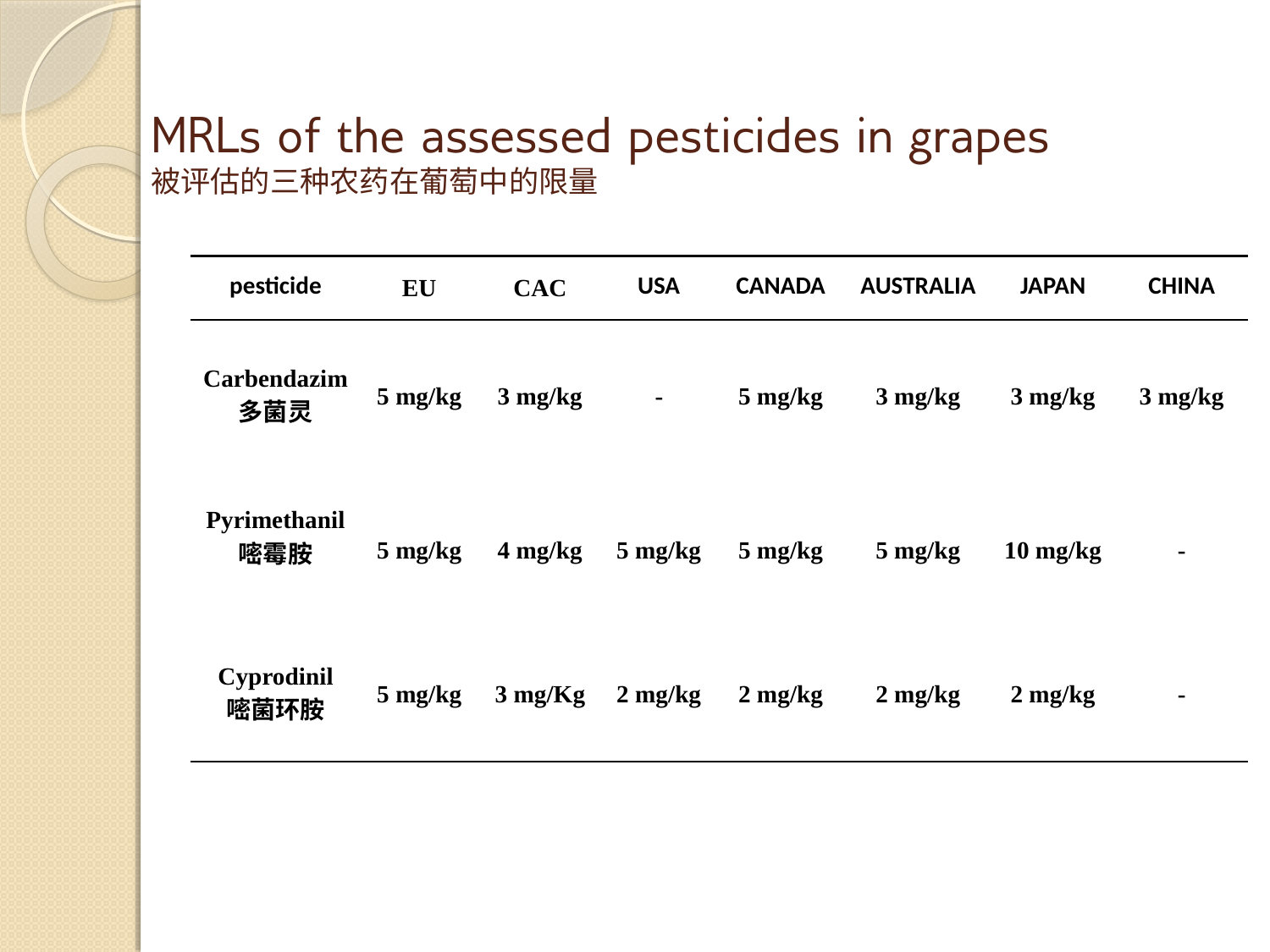

# MRLs of the assessed pesticides in grapes 被评估的三种农药在葡萄中的限量
| pesticide | EU | CAC | USA | CANADA | AUSTRALIA | JAPAN | CHINA |
| --- | --- | --- | --- | --- | --- | --- | --- |
| Carbendazim 多菌灵 | 5 mg/kg | 3 mg/kg | - | 5 mg/kg | 3 mg/kg | 3 mg/kg | 3 mg/kg |
| Pyrimethanil 嘧霉胺 | 5 mg/kg | 4 mg/kg | 5 mg/kg | 5 mg/kg | 5 mg/kg | 10 mg/kg | - |
| Cyprodinil 嘧菌环胺 | 5 mg/kg | 3 mg/Kg | 2 mg/kg | 2 mg/kg | 2 mg/kg | 2 mg/kg | - |